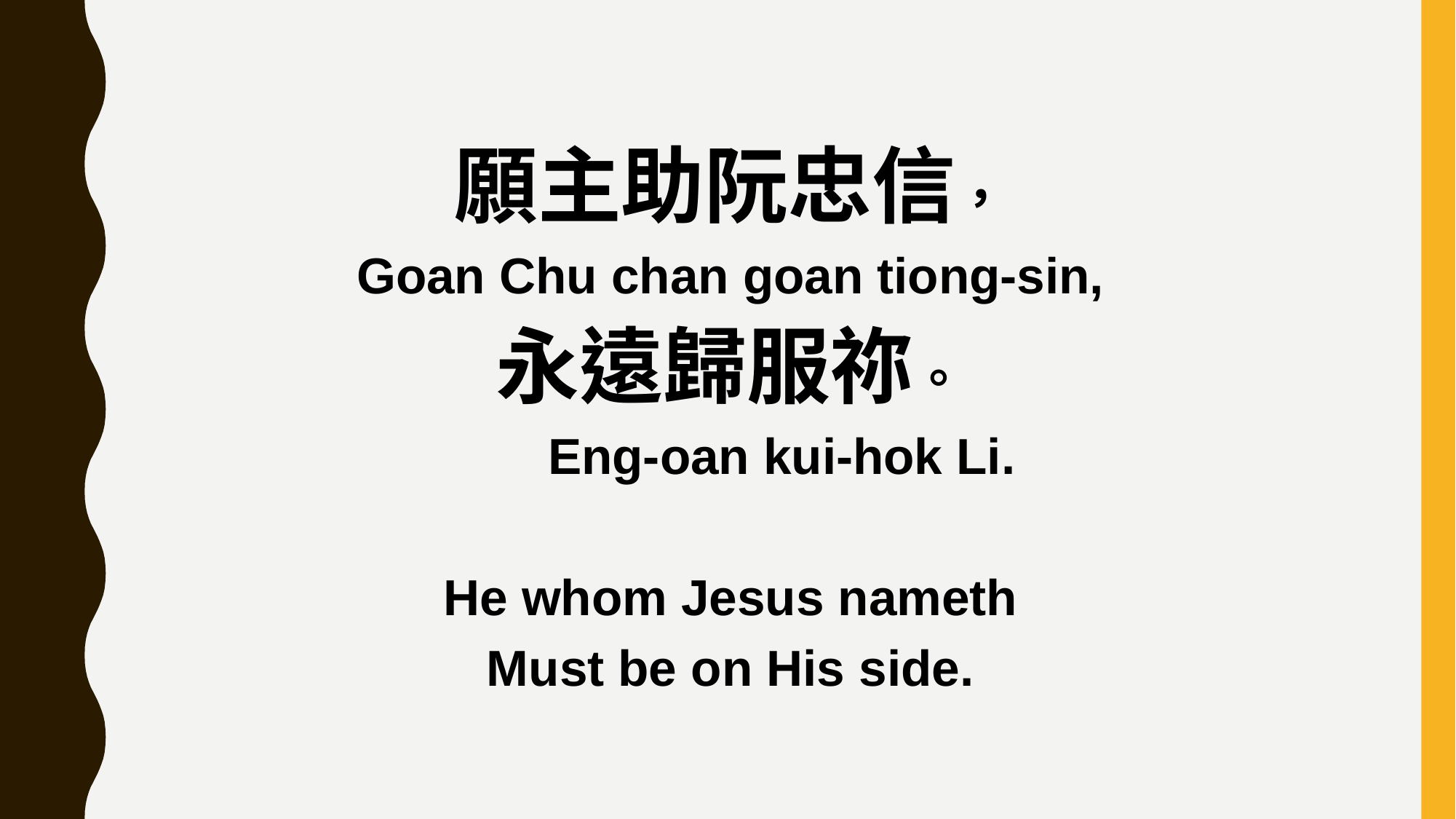

願主助阮忠信，
Goan Chu chan goan tiong-sin,
永遠歸服祢。
                         Eng-oan kui-hok Li.

He whom Jesus nameth
Must be on His side.